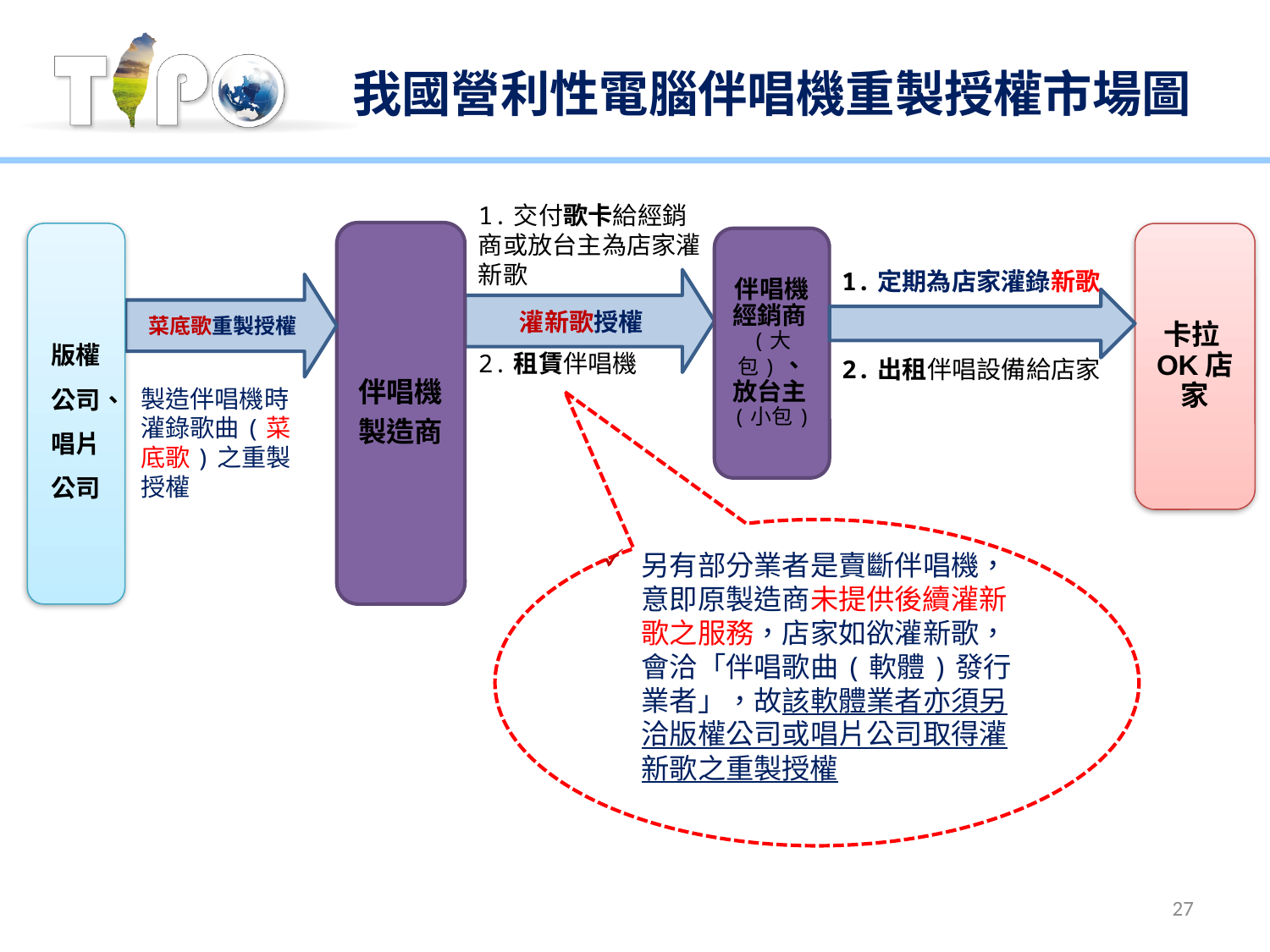

# 我國營利性電腦伴唱機重製授權市場圖
1.交付歌卡給經銷商或放台主為店家灌新歌

2.租賃伴唱機
伴唱機
製造商
版權公司、唱片公司
卡拉OK店家
伴唱機經銷商(大包)、放台主(小包)
1.定期為店家灌錄新歌

2.出租伴唱設備給店家
灌新歌授權
菜底歌重製授權

製造伴唱機時灌錄歌曲(菜底歌)之重製授權

另有部分業者是賣斷伴唱機，意即原製造商未提供後續灌新歌之服務，店家如欲灌新歌，會洽「伴唱歌曲(軟體)發行業者」，故該軟體業者亦須另洽版權公司或唱片公司取得灌新歌之重製授權

27